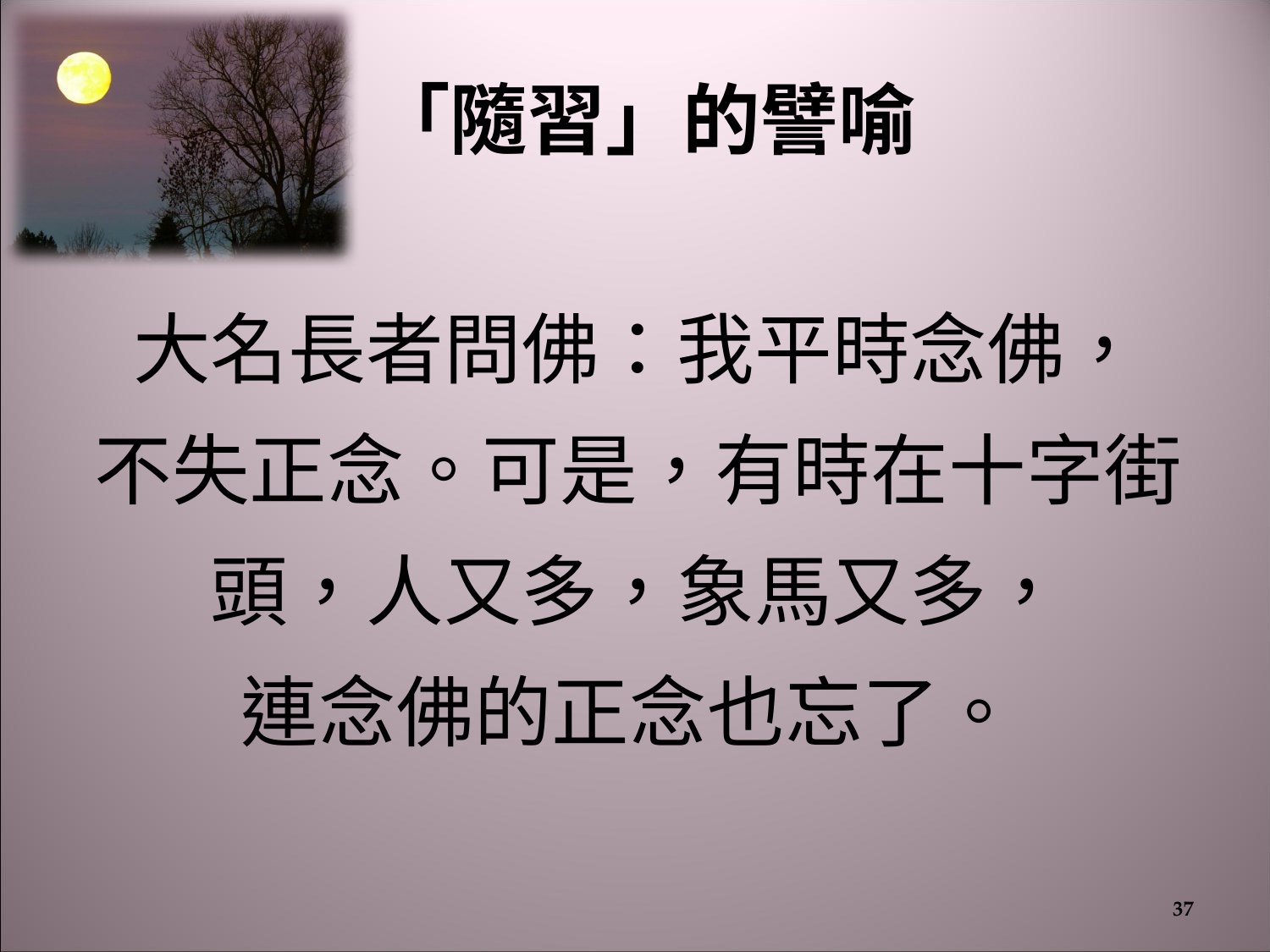

# 「隨習」的譬喻
大名長者問佛：我平時念佛，
不失正念。可是，有時在十字街頭，人又多，象馬又多，
連念佛的正念也忘了。

37